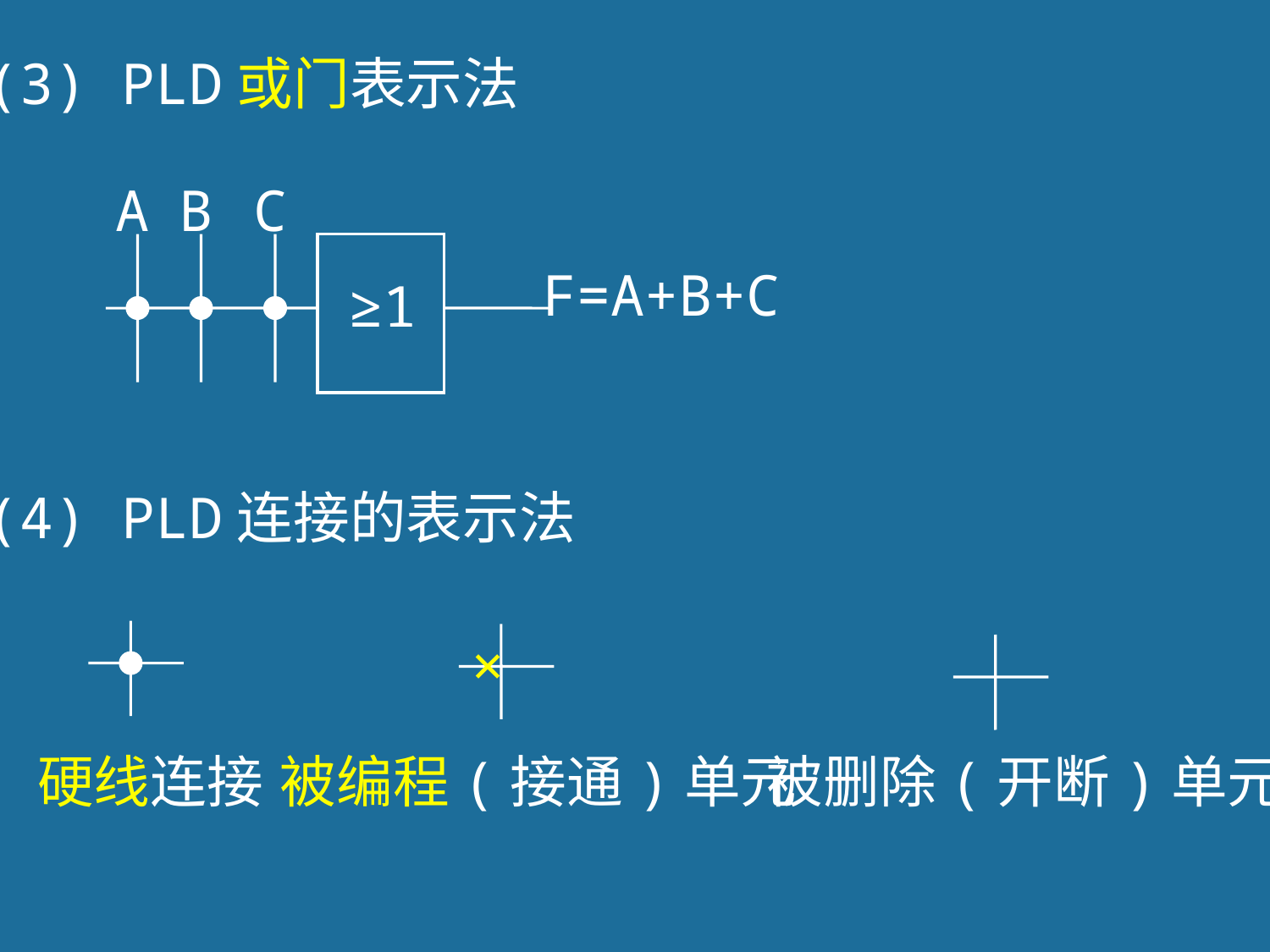

(3) PLD或门表示法
A
B
C

F=A+B+C
≥1

(4) PLD连接的表示法

硬线连接
×

被编程(接通)单元

被删除(开断)单元
8